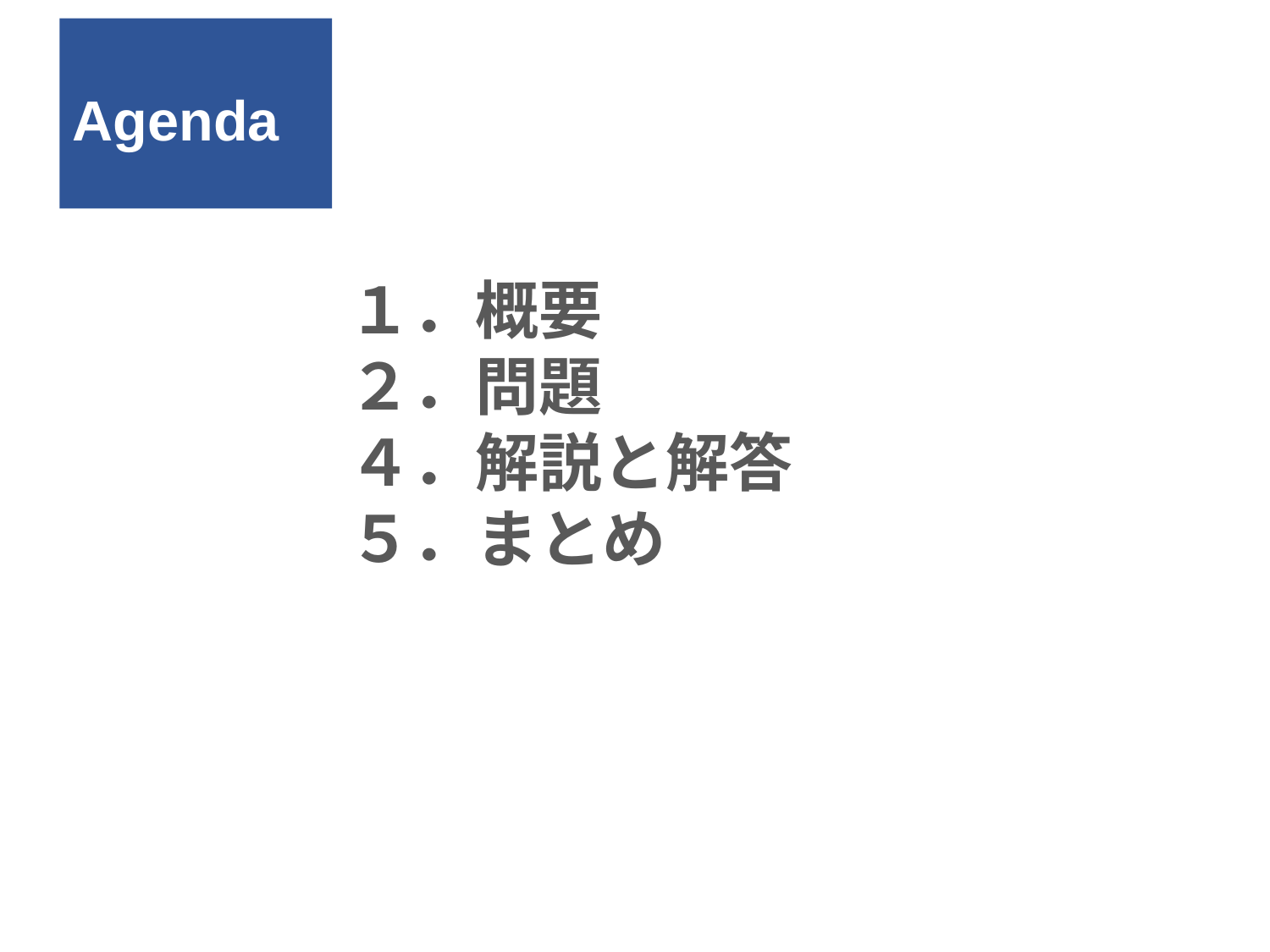

# Agenda
１．概要
２．問題
４．解説と解答
５．まとめ
2